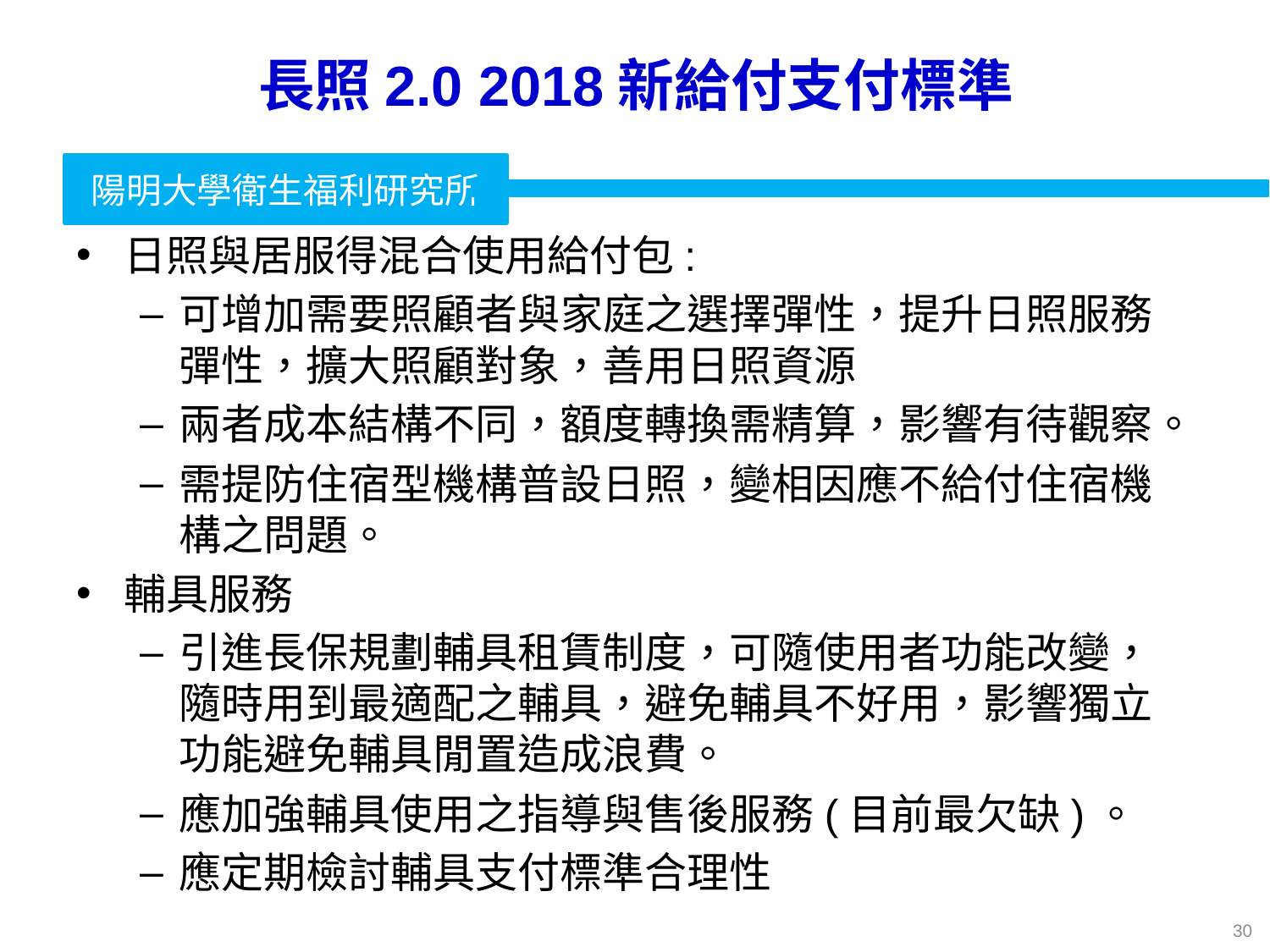

# 長照2.0 2018新給付支付標準
日照與居服得混合使用給付包:
可增加需要照顧者與家庭之選擇彈性，提升日照服務彈性，擴大照顧對象，善用日照資源
兩者成本結構不同，額度轉換需精算，影響有待觀察。
需提防住宿型機構普設日照，變相因應不給付住宿機構之問題。
輔具服務
引進長保規劃輔具租賃制度，可隨使用者功能改變，隨時用到最適配之輔具，避免輔具不好用，影響獨立功能避免輔具閒置造成浪費。
應加強輔具使用之指導與售後服務(目前最欠缺)。
應定期檢討輔具支付標準合理性
30